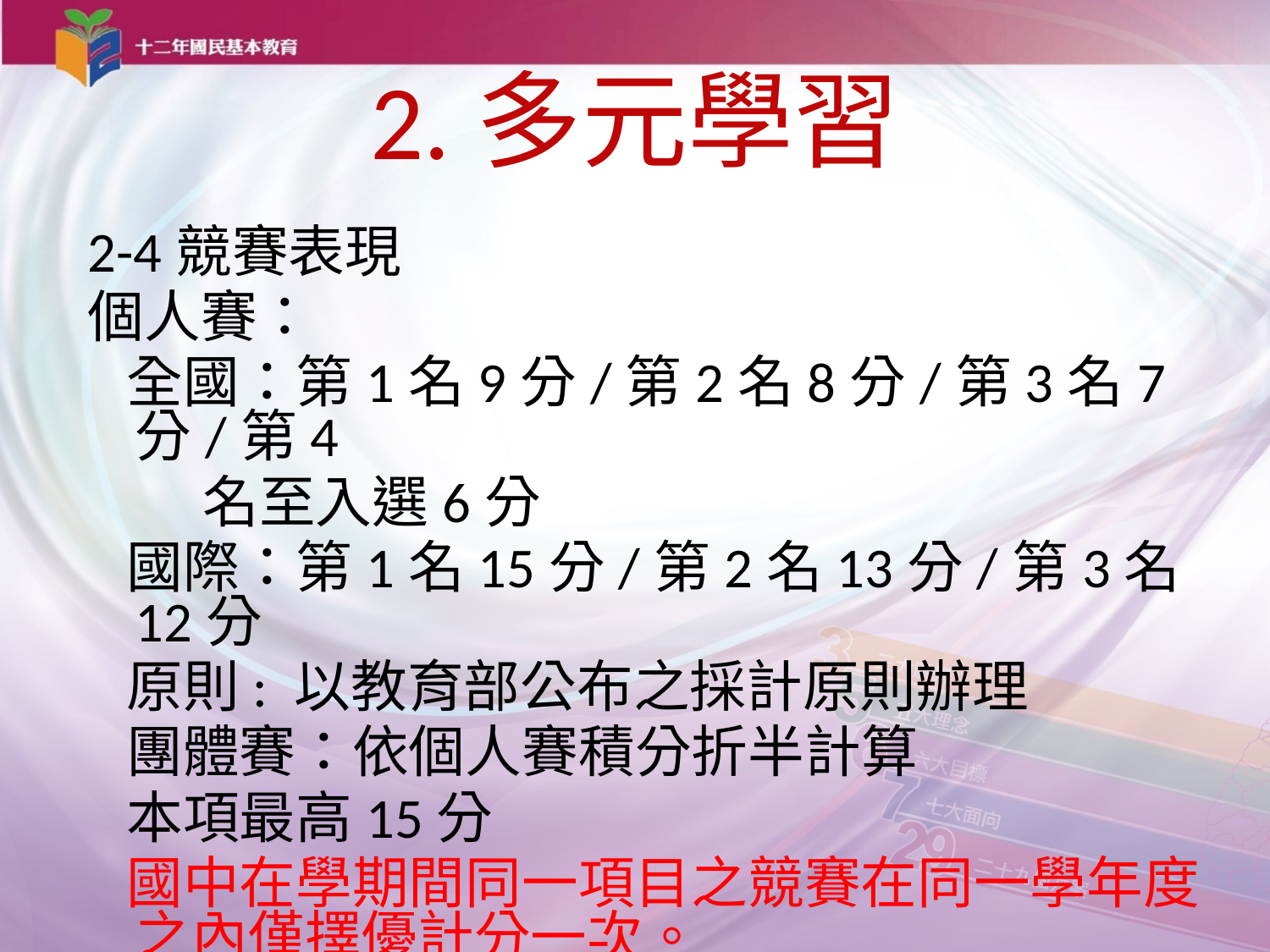

# 2.多元學習
2-4競賽表現
個人賽：
  全國：第1名9分/第2名8分/第3名7分/第4
        名至入選6分
  國際：第1名15分/第2名13分/第3名12分
  原則: 以教育部公布之採計原則辦理
  團體賽：依個人賽積分折半計算
  本項最高15分
  國中在學期間同一項目之競賽在同一學年度之內僅擇優計分一次。